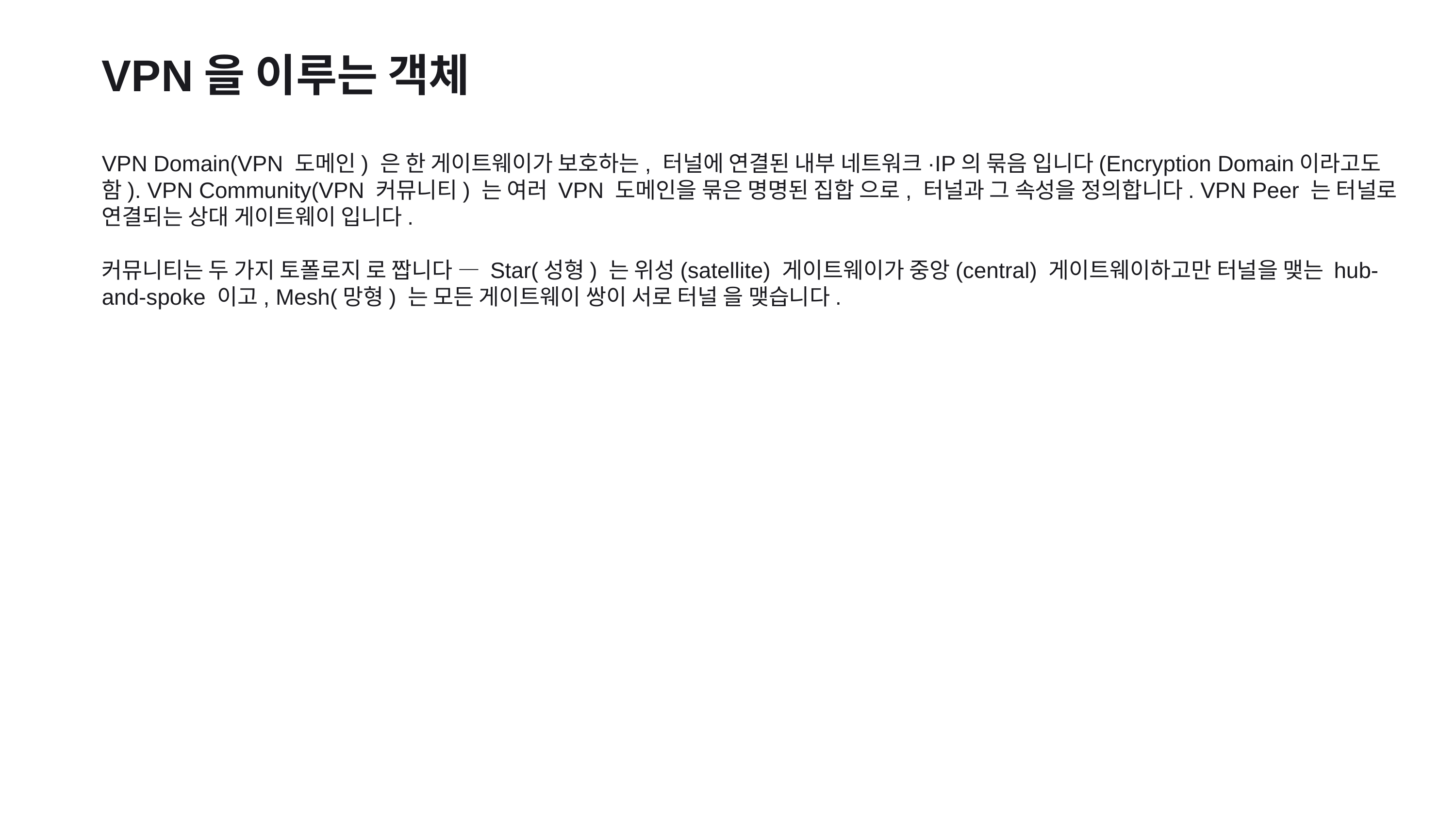

VPN을 이루는 객체
VPN Domain(VPN 도메인) 은 한 게이트웨이가 보호하는, 터널에 연결된 내부 네트워크·IP의 묶음 입니다(Encryption Domain이라고도 함). VPN Community(VPN 커뮤니티) 는 여러 VPN 도메인을 묶은 명명된 집합 으로, 터널과 그 속성을 정의합니다. VPN Peer 는 터널로 연결되는 상대 게이트웨이 입니다.

커뮤니티는 두 가지 토폴로지 로 짭니다 — Star(성형) 는 위성(satellite) 게이트웨이가 중앙(central) 게이트웨이하고만 터널을 맺는 hub-and-spoke 이고, Mesh(망형) 는 모든 게이트웨이 쌍이 서로 터널 을 맺습니다.